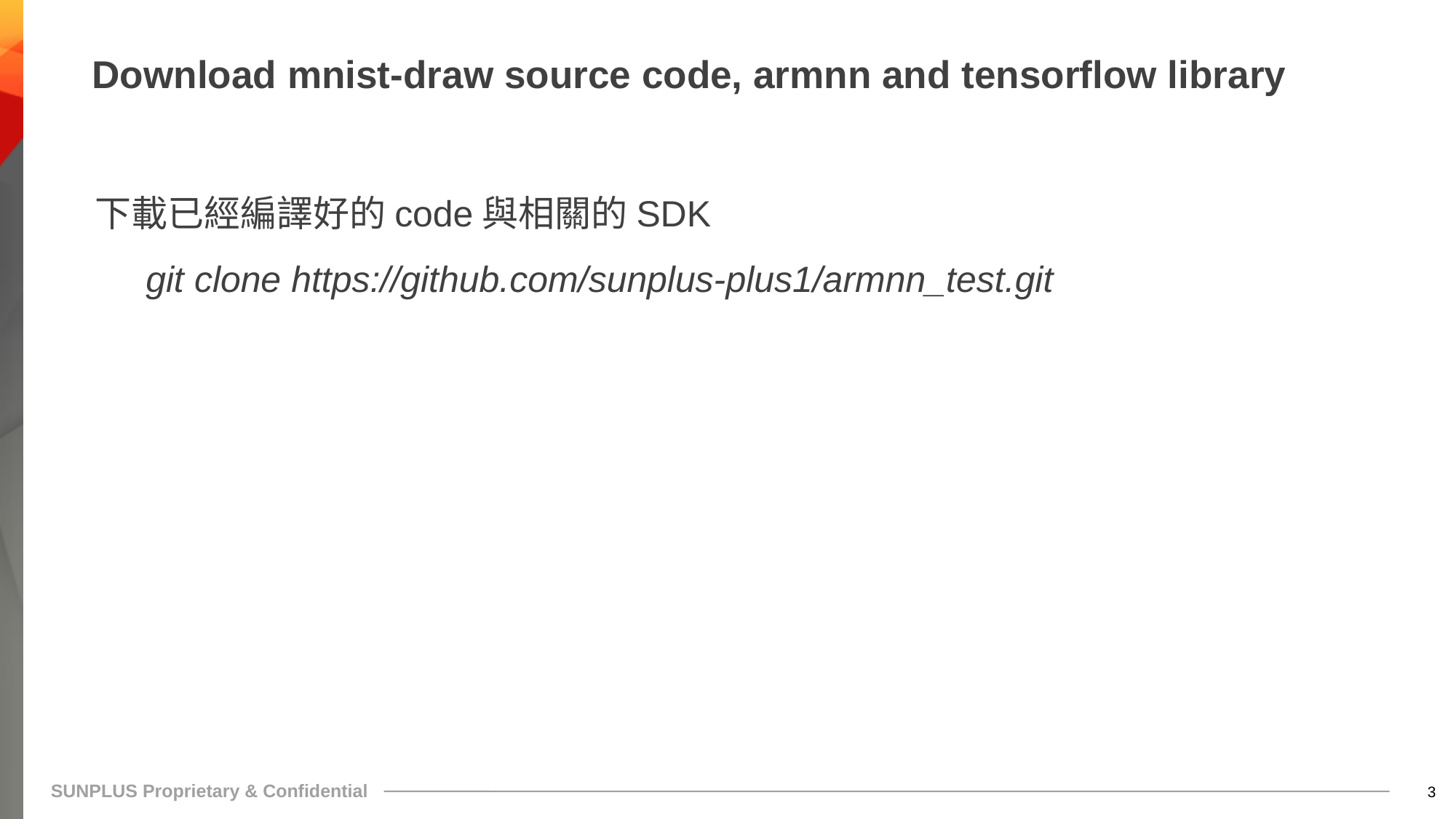

# Download mnist-draw source code, armnn and tensorflow library
下載已經編譯好的code與相關的SDK
     git clone https://github.com/sunplus-plus1/armnn_test.git
3